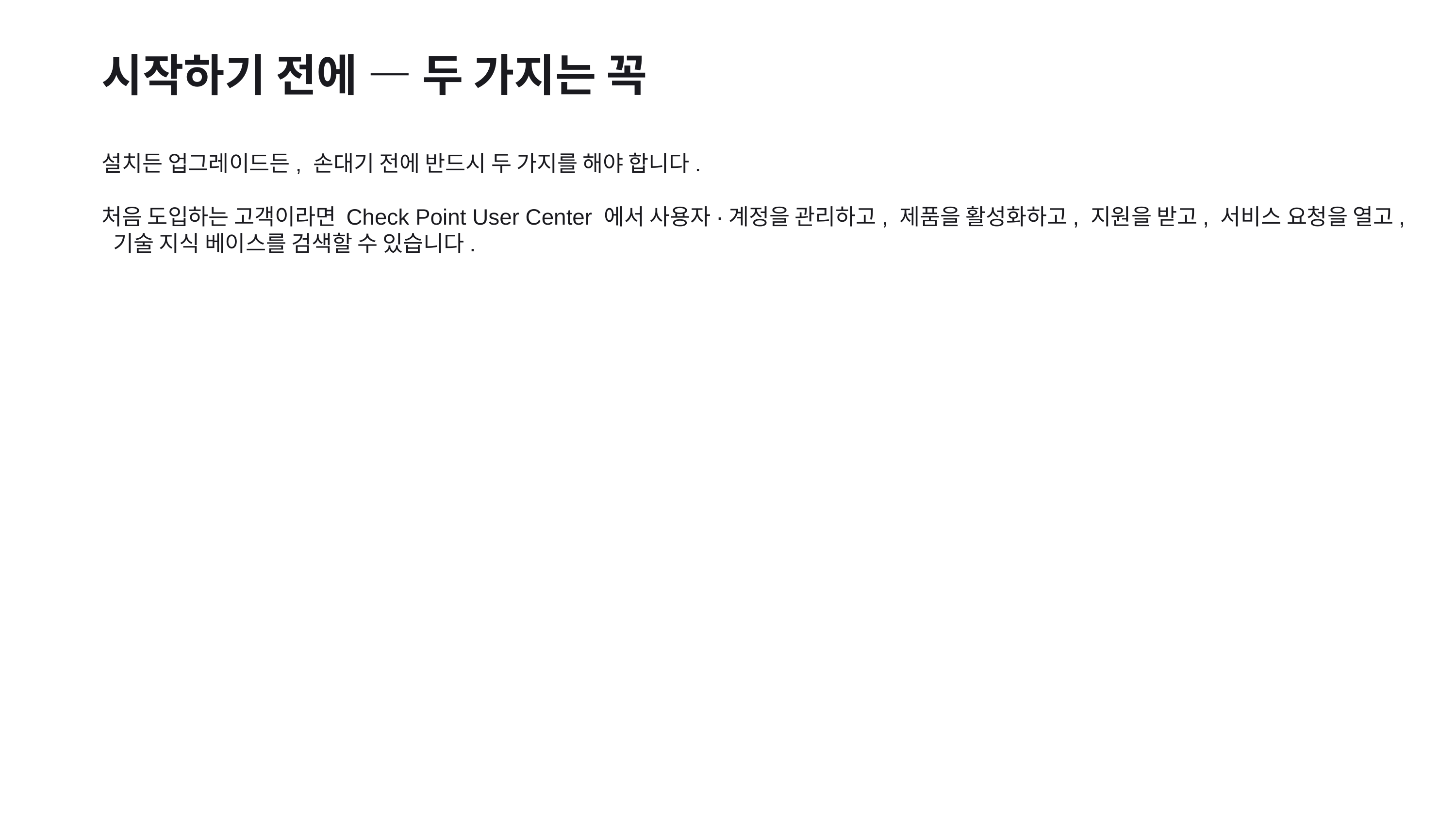

시작하기 전에 — 두 가지는 꼭
설치든 업그레이드든, 손대기 전에 반드시 두 가지를 해야 합니다.

처음 도입하는 고객이라면 Check Point User Center 에서 사용자·계정을 관리하고, 제품을 활성화하고, 지원을 받고, 서비스 요청을 열고, 기술 지식 베이스를 검색할 수 있습니다.